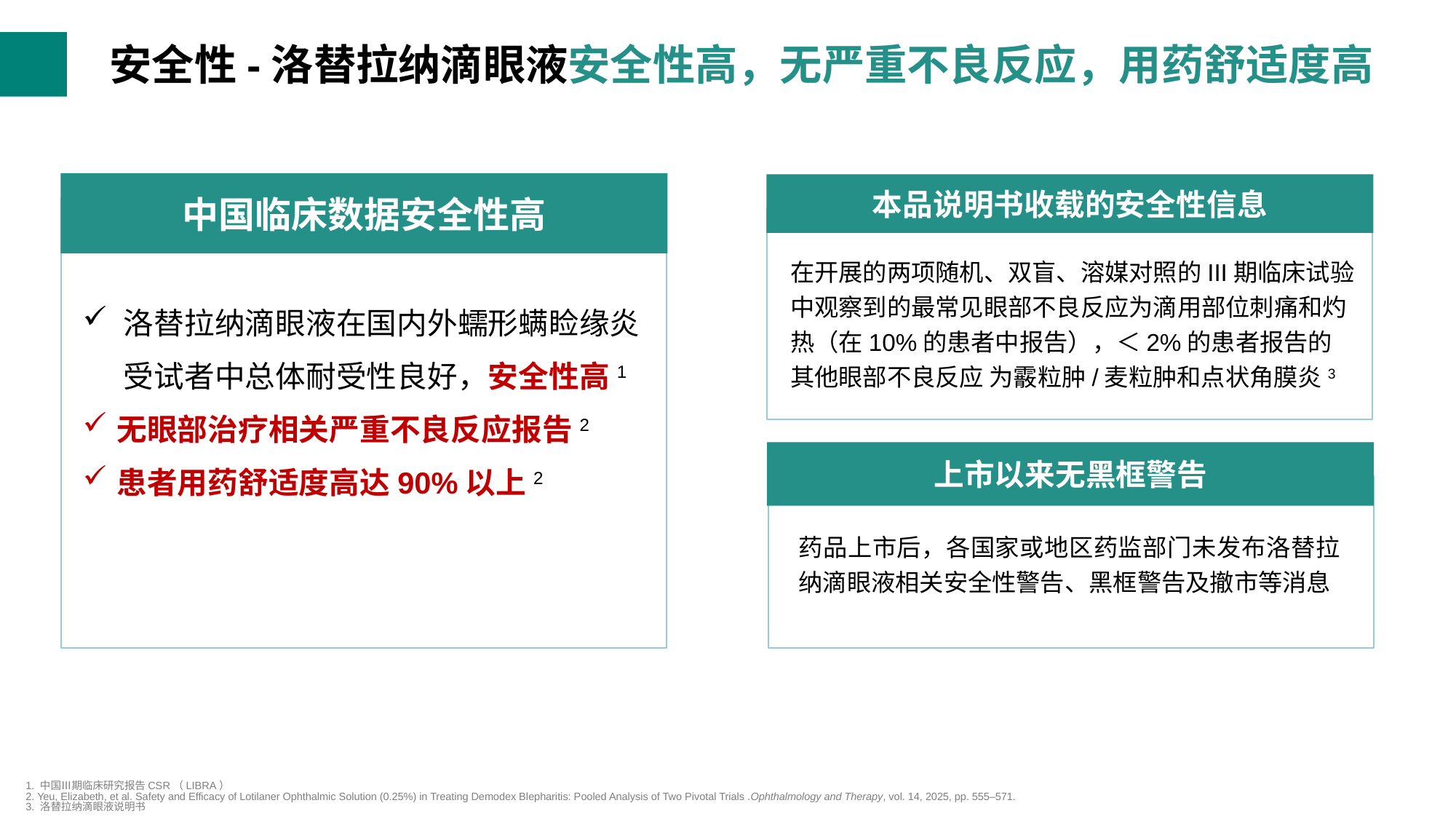

安全性-洛替拉纳滴眼液安全性高，无严重不良反应，用药舒适度高

中国临床数据安全性高
本品说明书收载的安全性信息

在开展的两项随机、双盲、溶媒对照的III期临床试验中观察到的最常见眼部不良反应为滴用部位刺痛和灼热（在10%的患者中报告），＜2%的患者报告的其他眼部不良反应 为霰粒肿/麦粒肿和点状角膜炎3
洛替拉纳滴眼液在国内外蠕形螨睑缘炎受试者中总体耐受性良好，安全性高1
无眼部治疗相关严重不良反应报告2
患者用药舒适度高达90%以上2
上市以来无黑框警告

药品上市后，各国家或地区药监部门未发布洛替拉纳滴眼液相关安全性警告、黑框警告及撤市等消息
1. 中国Ⅲ期临床研究报告CSR（LIBRA）
2. Yeu, Elizabeth, et al. Safety and Efficacy of Lotilaner Ophthalmic Solution (0.25%) in Treating Demodex Blepharitis: Pooled Analysis of Two Pivotal Trials .Ophthalmology and Therapy, vol. 14, 2025, pp. 555–571.
3. 洛替拉纳滴眼液说明书